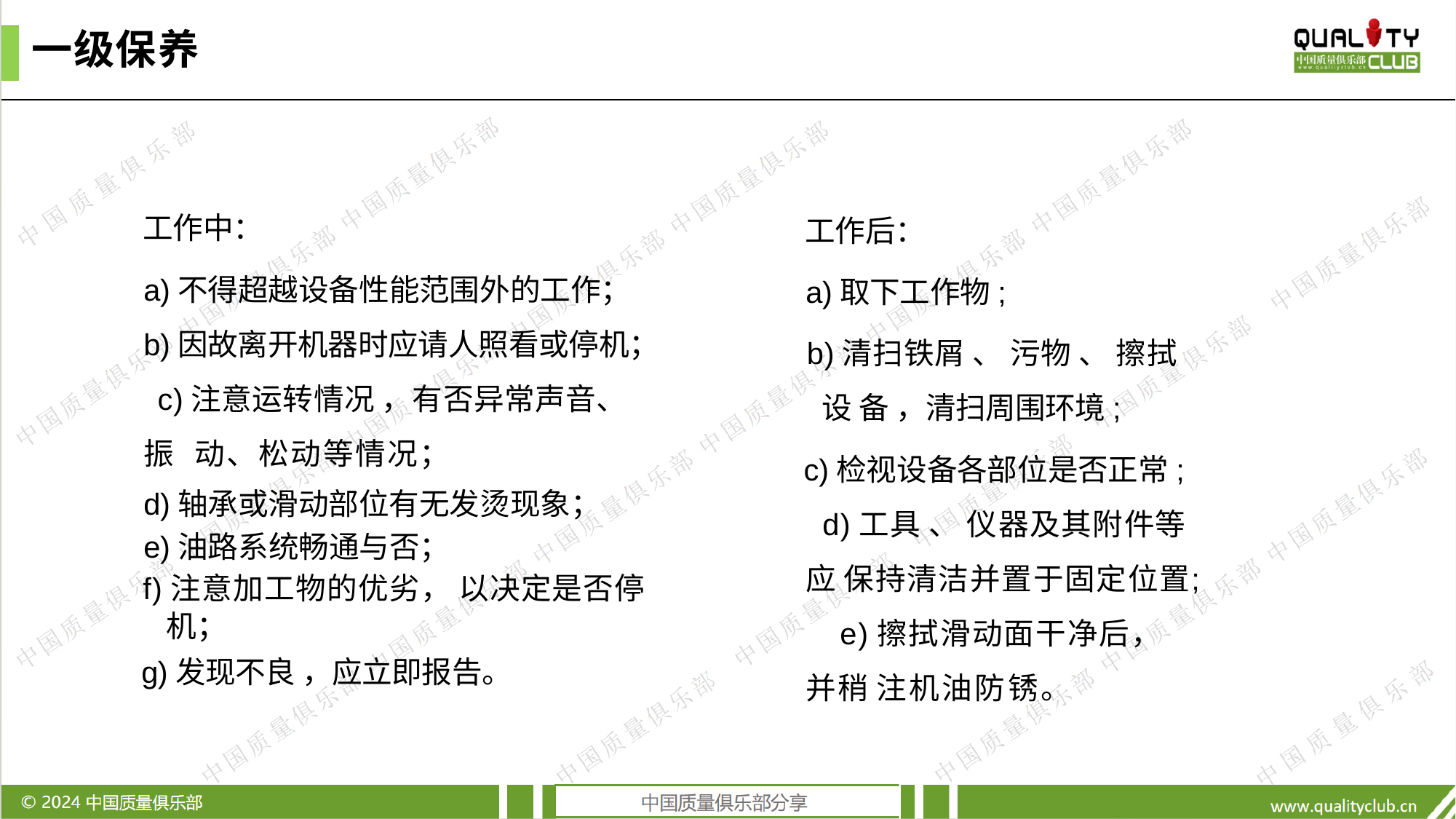

一级保养

工作后：
a)取下工作物;
b)清扫铁屑 、 污物 、 擦拭设 备 ，清扫周围环境;
c)检视设备各部位是否正常;   d)工具 、 仪器及其附件等应 保持清洁并置于固定位置;    e)擦拭滑动面干净后， 并稍 注机油防锈。

工作中：
a)不得超越设备性能范围外的工作；    b)因故离开机器时应请人照看或停机； c)注意运转情况 ，有否异常声音、振   动、松动等情况；
d)轴承或滑动部位有无发烫现象；       e)油路系统畅通与否；
f)注意加工物的优劣， 以决定是否停   机；
g)发现不良 ，应立即报告。